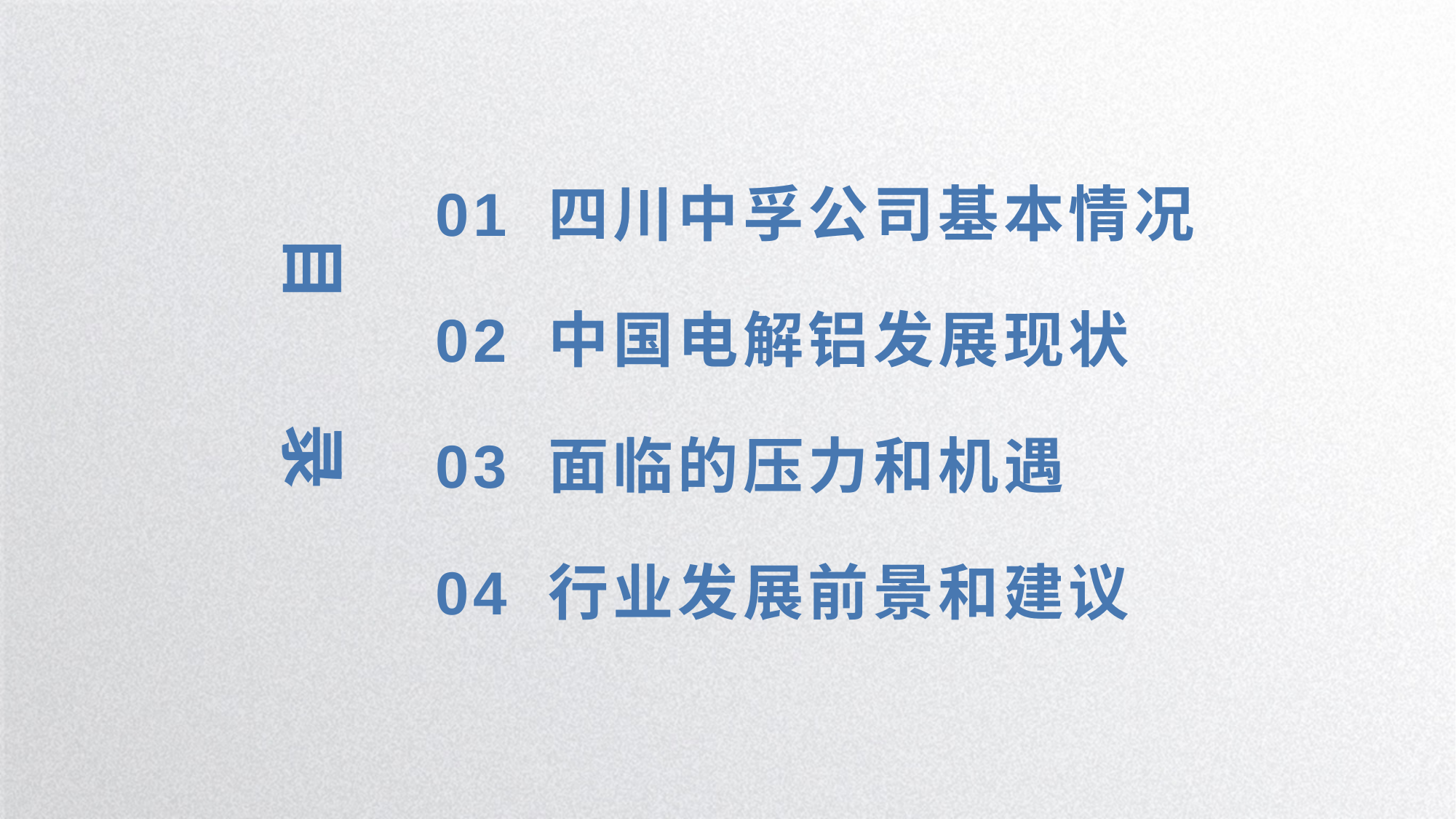

01 四川中孚公司基本情况
目        录
02 中国电解铝发展现状
03 面临的压力和机遇
04 行业发展前景和建议